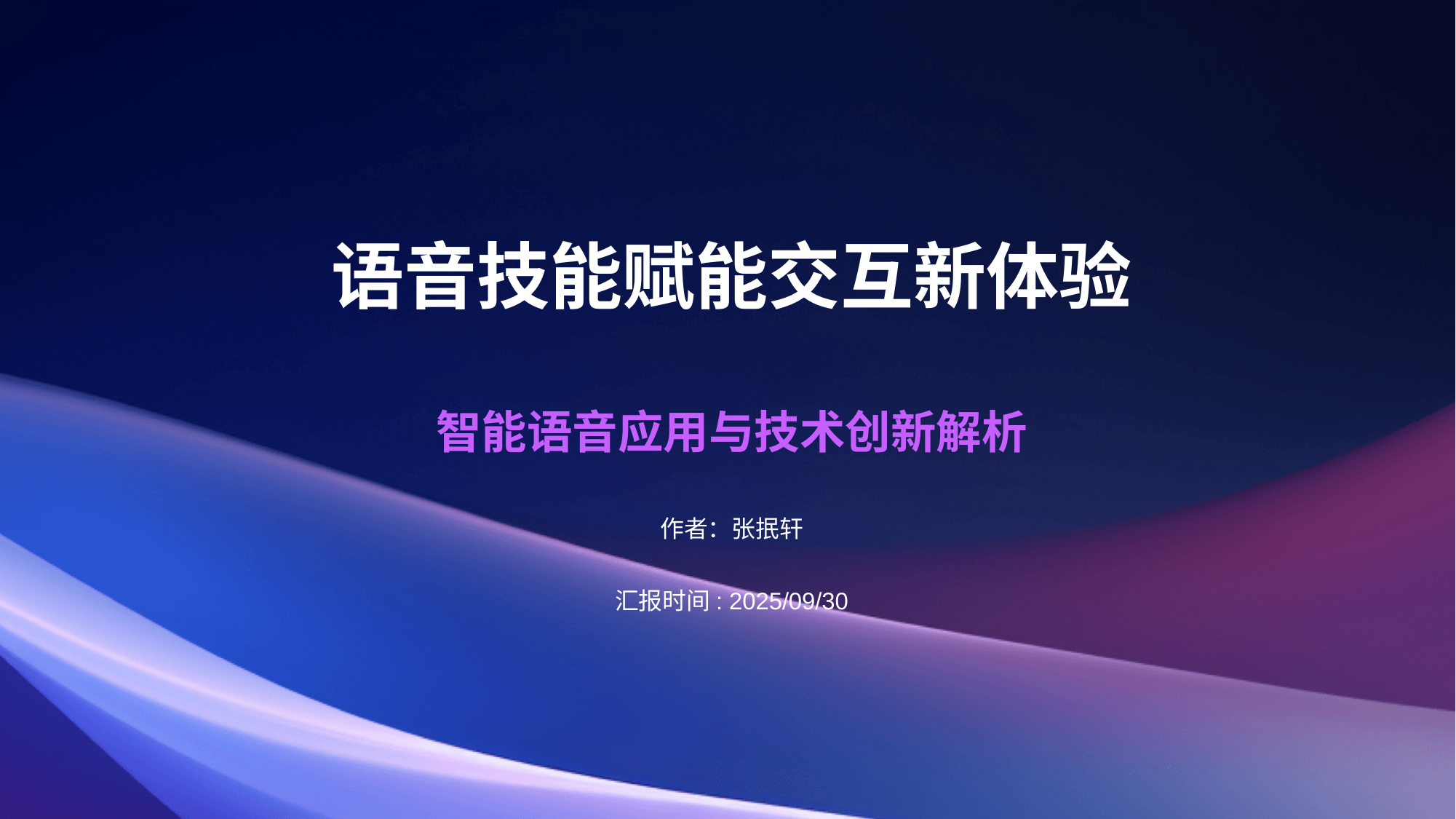

语音技能赋能交互新体验
智能语音应用与技术创新解析

作者：张抿轩

汇报时间: 2025/09/30